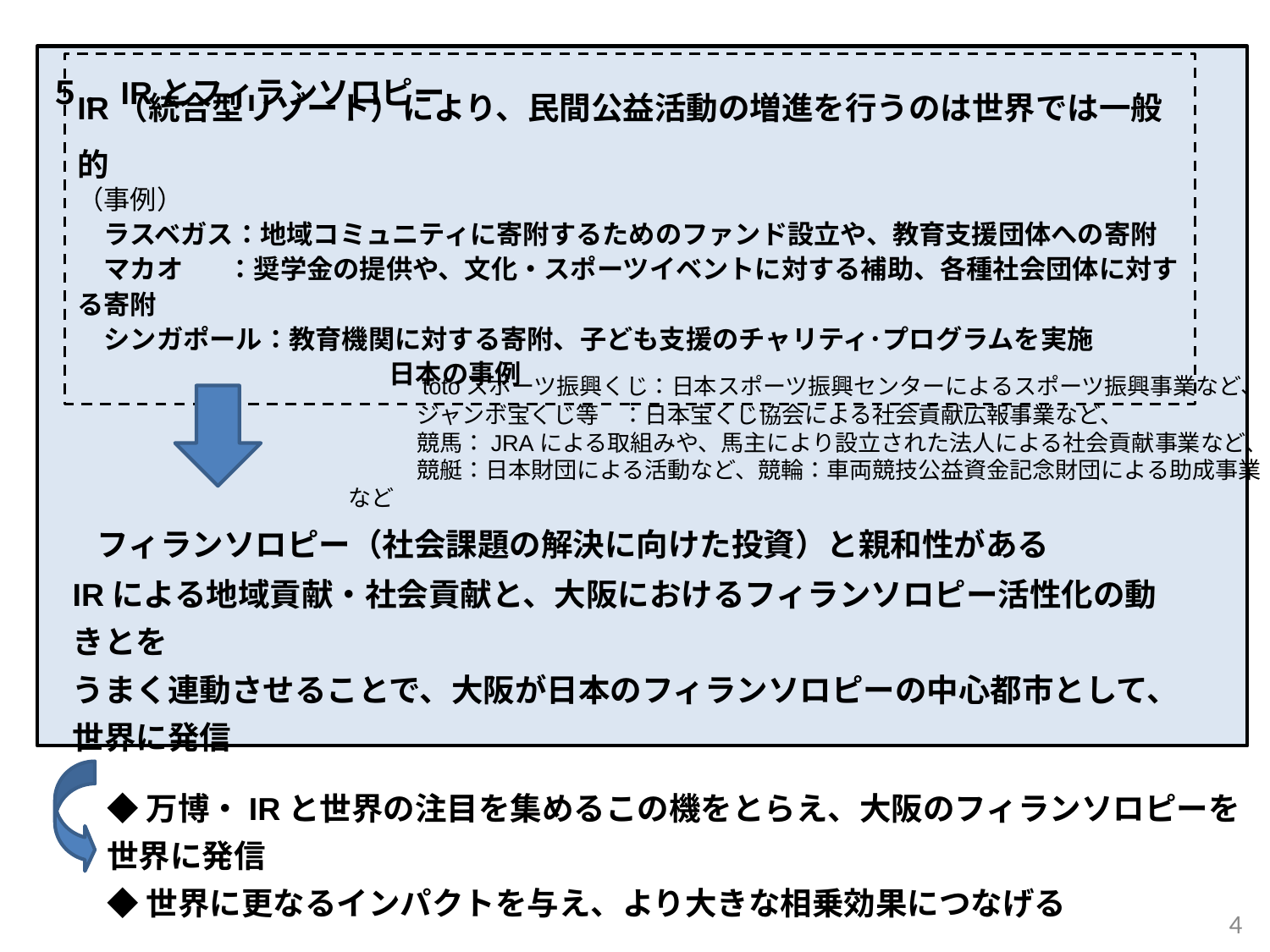

５．IRとフィランソロピー

IR（統合型リゾート）により、民間公益活動の増進を行うのは世界では一般的
（事例）
　ラスベガス：地域コミュニティに寄附するためのファンド設立や、教育支援団体への寄附
　マカオ  　 ：奨学金の提供や、文化・スポーツイベントに対する補助、各種社会団体に対する寄附
　シンガポール：教育機関に対する寄附、子ども支援のチャリティ･プログラムを実施
　日本の事例
　　 totoスポーツ振興くじ：日本スポーツ振興センターによるスポーツ振興事業など、
　　　ジャンボ宝くじ等　：日本宝くじ協会による社会貢献広報事業など、
　　　競馬：JRAによる取組みや、馬主により設立された法人による社会貢献事業など、
　　　競艇：日本財団による活動など、競輪：車両競技公益資金記念財団による助成事業など

フィランソロピー（社会課題の解決に向けた投資）と親和性がある
IRによる地域貢献・社会貢献と、大阪におけるフィランソロピー活性化の動きとを
うまく連動させることで、大阪が日本のフィランソロピーの中心都市として、世界に発信

◆万博・IRと世界の注目を集めるこの機をとらえ、大阪のフィランソロピーを世界に発信
◆世界に更なるインパクトを与え、より大きな相乗効果につなげる
4